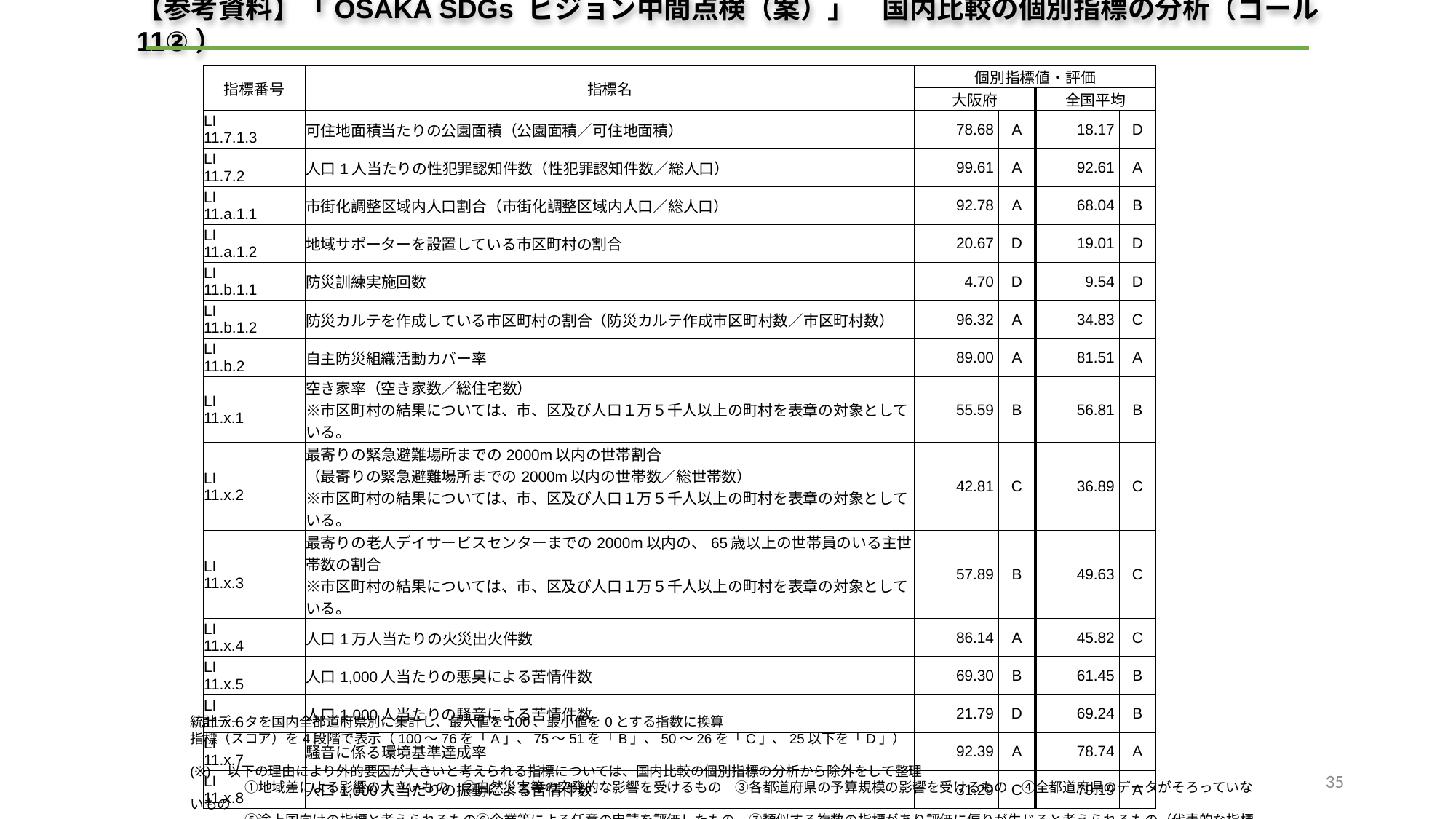

【参考資料】「OSAKA SDGs ビジョン中間点検（案）」　国内比較の個別指標の分析（ゴール11②）
| 指標番号 | 指標名 | 個別指標値・評価 |  |  |  |  |
| --- | --- | --- | --- | --- | --- | --- |
|  |  | 大阪府 |  | 全国平均 |  |  |
| LI 11.7.1.3 | 可住地面積当たりの公園面積（公園面積／可住地面積） | 78.68 | A | 18.17 | D |  |
| LI 11.7.2 | 人口1人当たりの性犯罪認知件数（性犯罪認知件数／総人口） | 99.61 | A | 92.61 | A |  |
| LI 11.a.1.1 | 市街化調整区域内人口割合（市街化調整区域内人口／総人口） | 92.78 | A | 68.04 | B |  |
| LI 11.a.1.2 | 地域サポーターを設置している市区町村の割合 | 20.67 | D | 19.01 | D |  |
| LI 11.b.1.1 | 防災訓練実施回数 | 4.70 | D | 9.54 | D |  |
| LI 11.b.1.2 | 防災カルテを作成している市区町村の割合（防災カルテ作成市区町村数／市区町村数） | 96.32 | A | 34.83 | C |  |
| LI 11.b.2 | 自主防災組織活動カバー率 | 89.00 | A | 81.51 | A |  |
| LI 11.x.1 | 空き家率（空き家数／総住宅数） ※市区町村の結果については、市、区及び人口１万５千人以上の町村を表章の対象としている。 | 55.59 | B | 56.81 | B |  |
| LI 11.x.2 | 最寄りの緊急避難場所までの2000m以内の世帯割合 （最寄りの緊急避難場所までの2000m以内の世帯数／総世帯数） ※市区町村の結果については、市、区及び人口１万５千人以上の町村を表章の対象としている。 | 42.81 | C | 36.89 | C |  |
| LI 11.x.3 | 最寄りの老人デイサービスセンターまでの2000m以内の、65歳以上の世帯員のいる主世帯数の割合 ※市区町村の結果については、市、区及び人口１万５千人以上の町村を表章の対象としている。 | 57.89 | B | 49.63 | C |  |
| LI 11.x.4 | 人口1万人当たりの火災出火件数 | 86.14 | A | 45.82 | C |  |
| LI 11.x.5 | 人口1,000人当たりの悪臭による苦情件数 | 69.30 | B | 61.45 | B |  |
| LI 11.x.6 | 人口1,000人当たりの騒音による苦情件数 | 21.79 | D | 69.24 | B |  |
| LI 11.x.7 | 騒音に係る環境基準達成率 | 92.39 | A | 78.74 | A |  |
| LI 11.x.8 | 人口1,000人当たりの振動による苦情件数 | 31.29 | C | 79.19 | A |  |
統計データを国内全都道府県別に集計し、最大値を100、最小値を0とする指数に換算
指標（スコア）を4段階で表示（100～76を「A」、75～51を「B」、50～26を「C」、25以下を「D」）

(※)　以下の理由により外的要因が大きいと考えられる指標については、国内比較の個別指標の分析から除外をして整理
　　　　①地域差による影響の大きいもの　②自然災害等の突発的な影響を受けるもの　③各都道府県の予算規模の影響を受けるもの　④全都道府県のデータがそろっていないもの
　　　　⑤途上国向けの指標と考えられるもの⑥企業等による任意の申請を評価したもの　⑦類似する複数の指標があり評価に偏りが生じると考えられるもの（代表的な指標で評価）
35